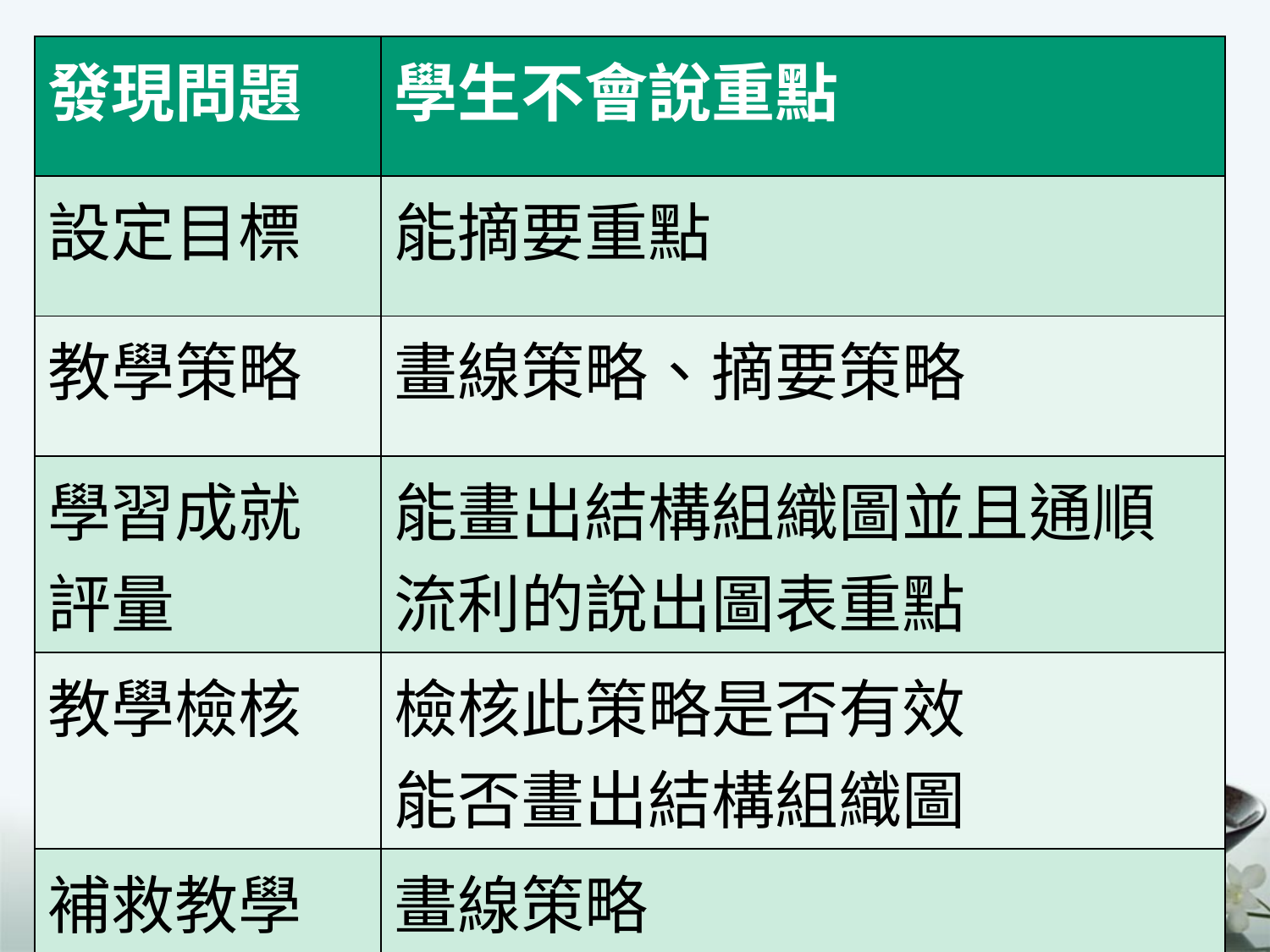

| 發現問題 | 學生不會說重點 |
| --- | --- |
| 設定目標 | 能摘要重點 |
| 教學策略 | 畫線策略、摘要策略 |
| 學習成就 評量 | 能畫出結構組織圖並且通順流利的說出圖表重點 |
| 教學檢核 | 檢核此策略是否有效 能否畫出結構組織圖 |
| 補救教學 | 畫線策略 |